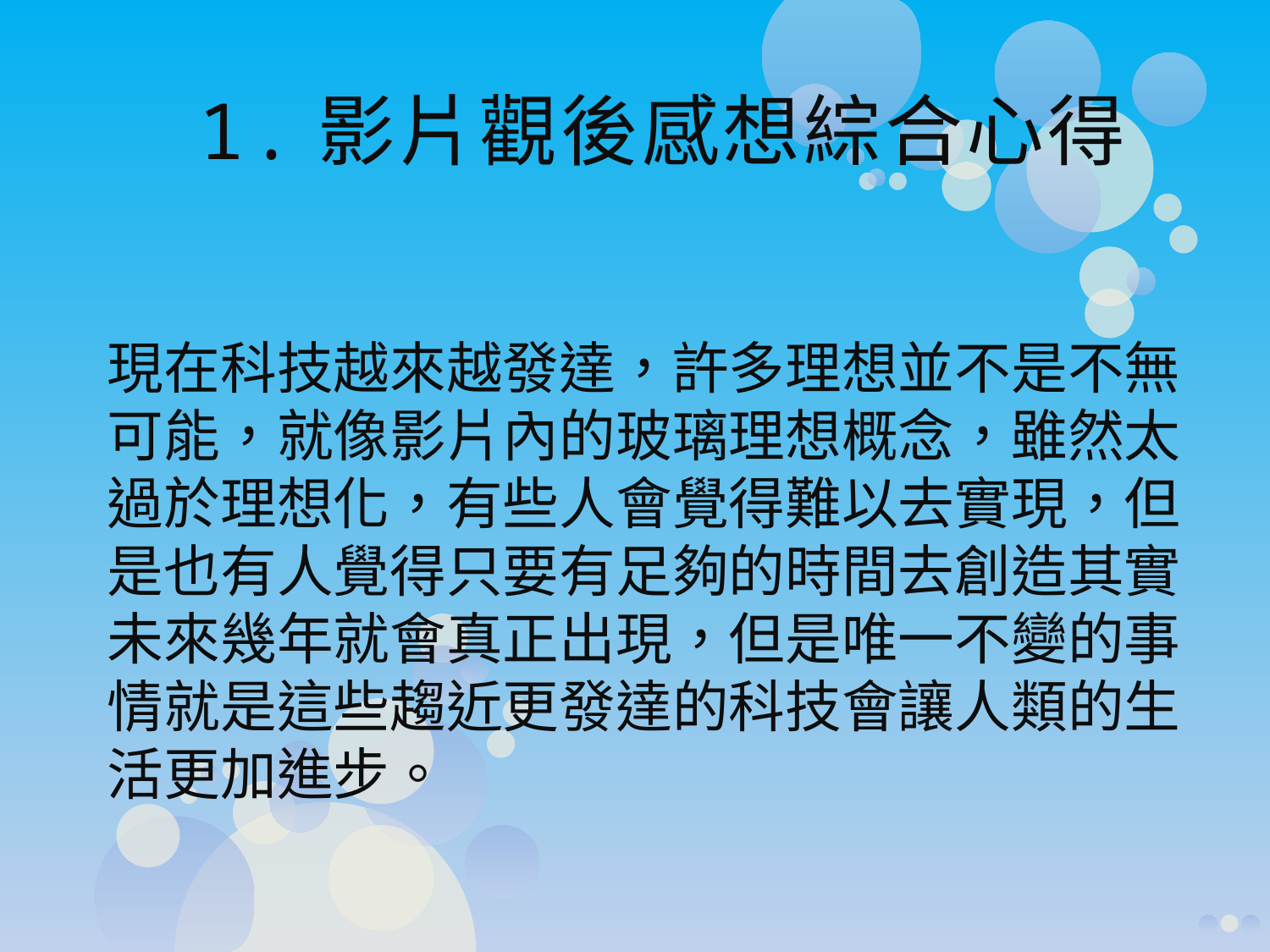

# 1.影片觀後感想綜合心得
現在科技越來越發達，許多理想並不是不無可能，就像影片內的玻璃理想概念，雖然太過於理想化，有些人會覺得難以去實現，但是也有人覺得只要有足夠的時間去創造其實未來幾年就會真正出現，但是唯一不變的事情就是這些趨近更發達的科技會讓人類的生活更加進步。